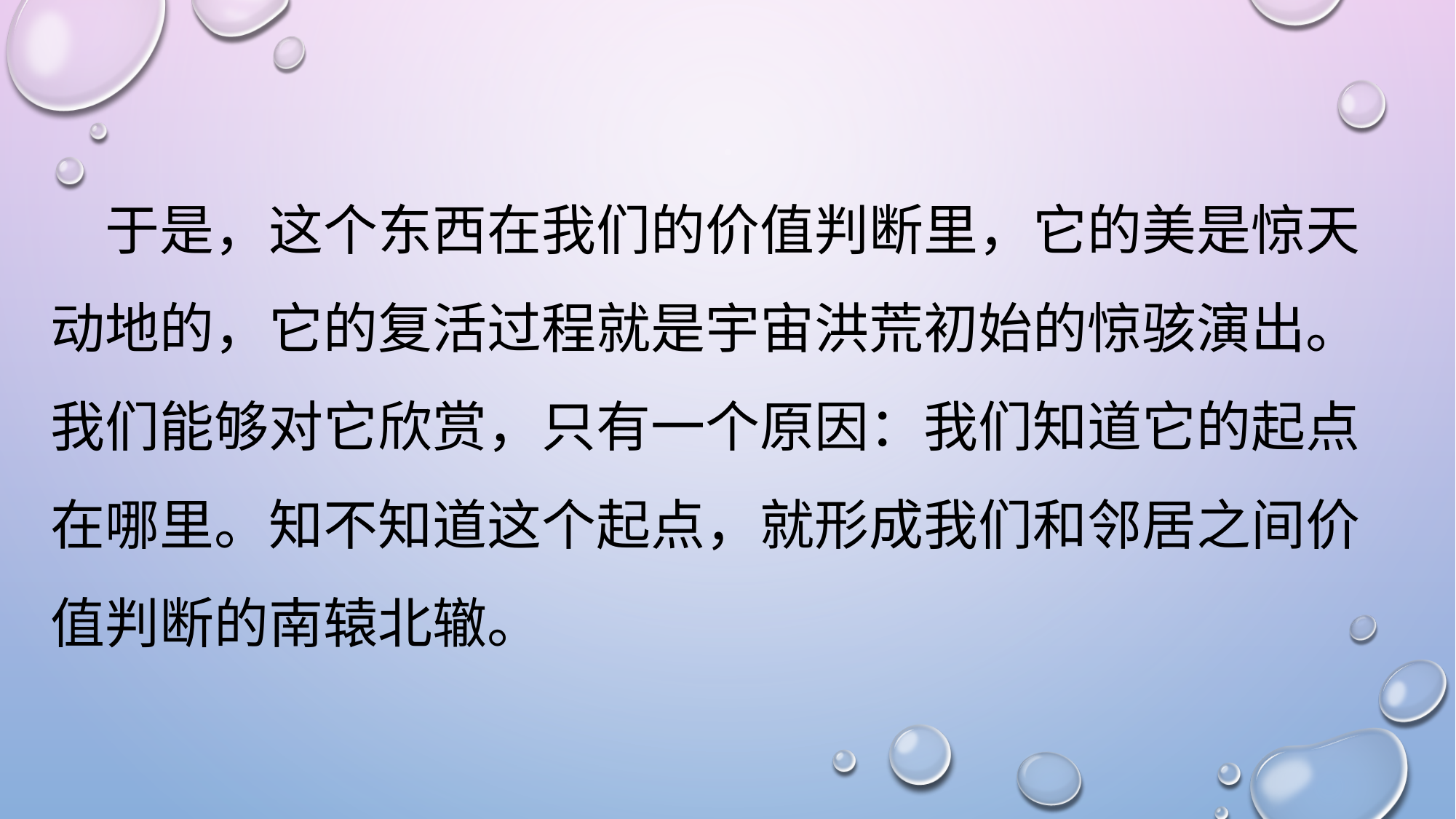

于是，这个东西在我们的价值判断里，它的美是惊天动地的，它的复活过程就是宇宙洪荒初始的惊骇演出。我们能够对它欣赏，只有一个原因：我们知道它的起点在哪里。知不知道这个起点，就形成我们和邻居之间价值判断的南辕北辙。